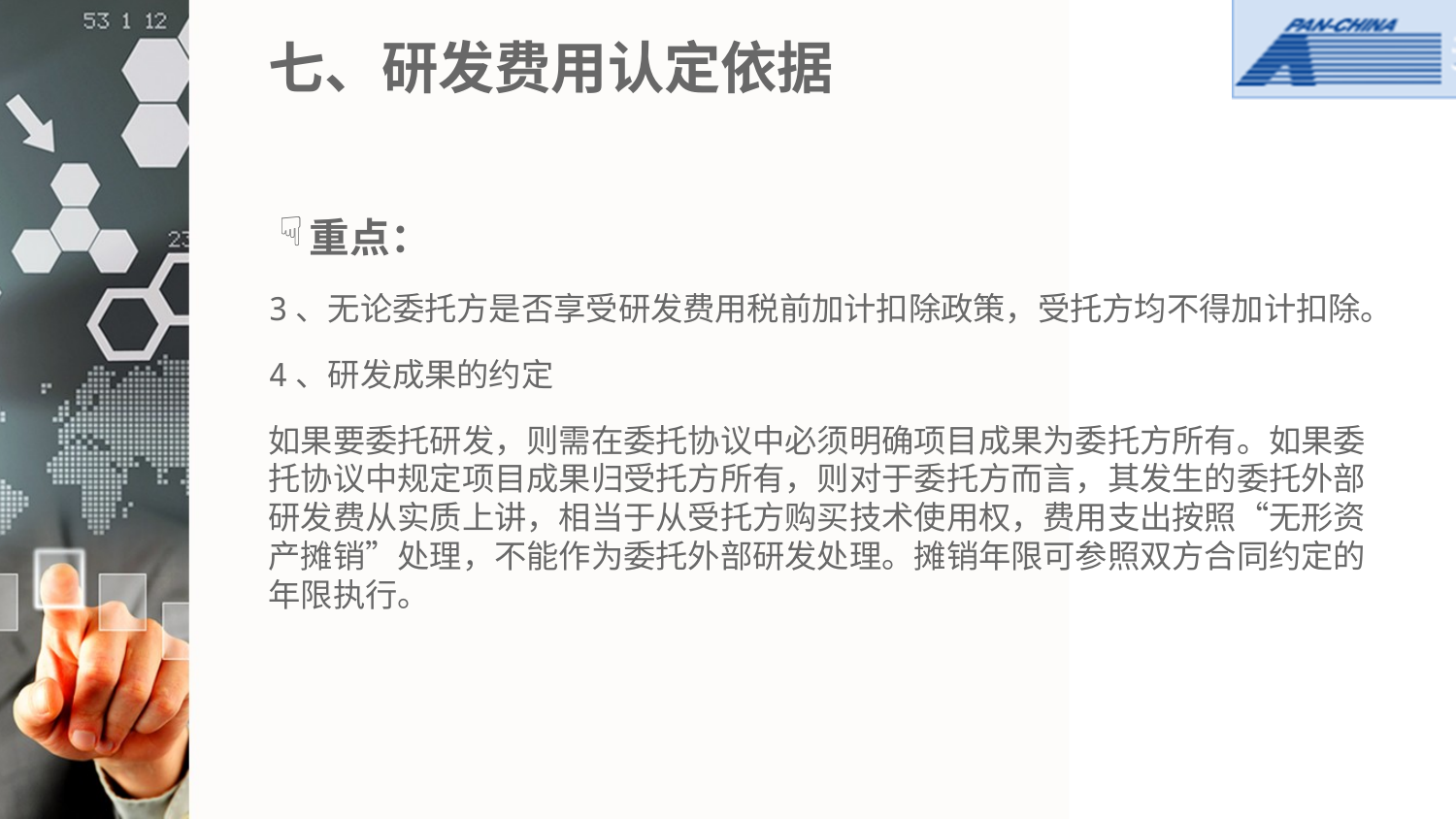

# 七、研发费用认定依据

重点：
3、无论委托方是否享受研发费用税前加计扣除政策，受托方均不得加计扣除。
4、研发成果的约定
如果要委托研发，则需在委托协议中必须明确项目成果为委托方所有。如果委托协议中规定项目成果归受托方所有，则对于委托方而言，其发生的委托外部研发费从实质上讲，相当于从受托方购买技术使用权，费用支出按照“无形资产摊销”处理，不能作为委托外部研发处理。摊销年限可参照双方合同约定的年限执行。